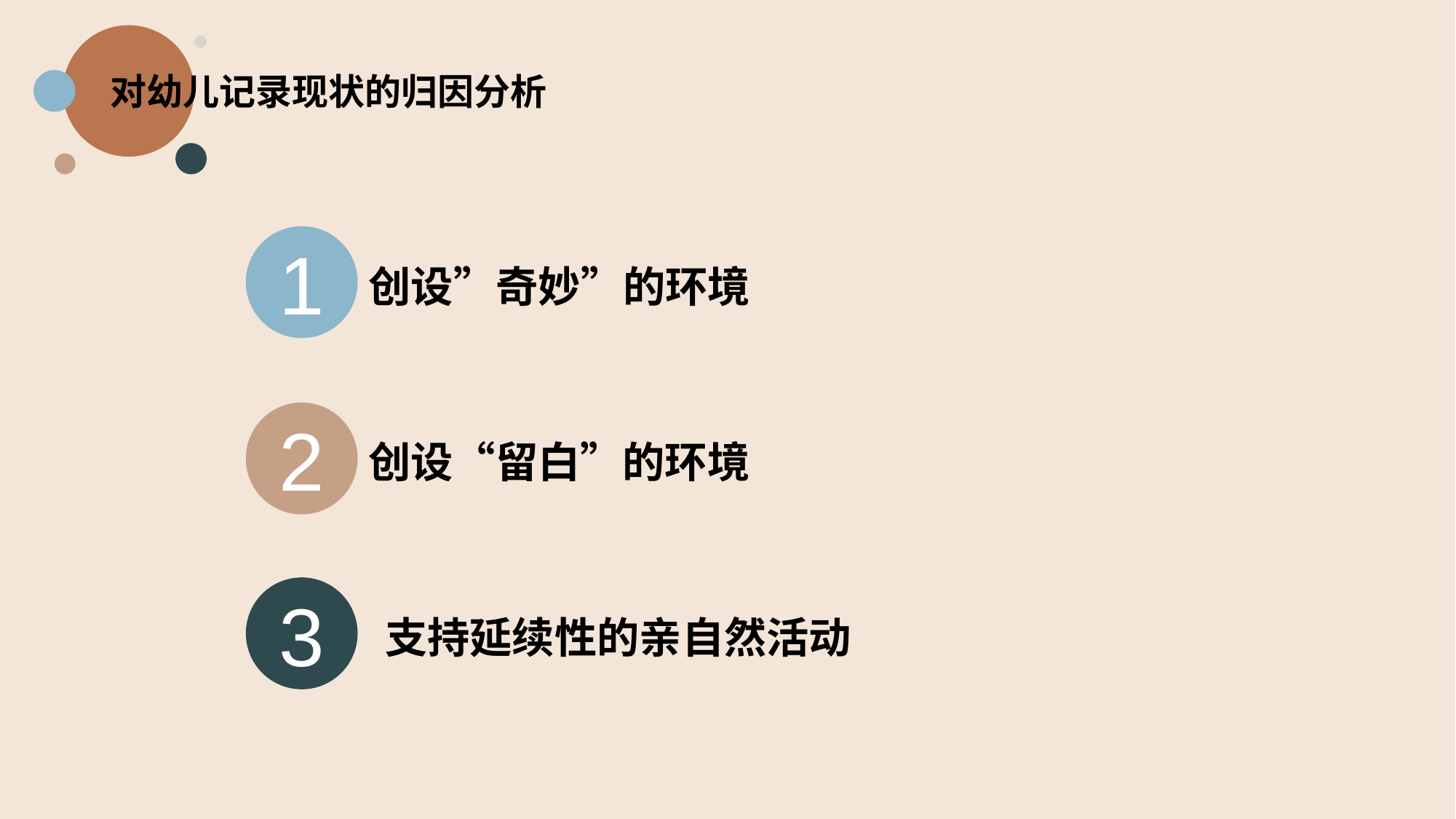

对幼儿记录现状的归因分析
1
创设”奇妙”的环境
2
创设“留白”的环境
3
 支持延续性的亲自然活动